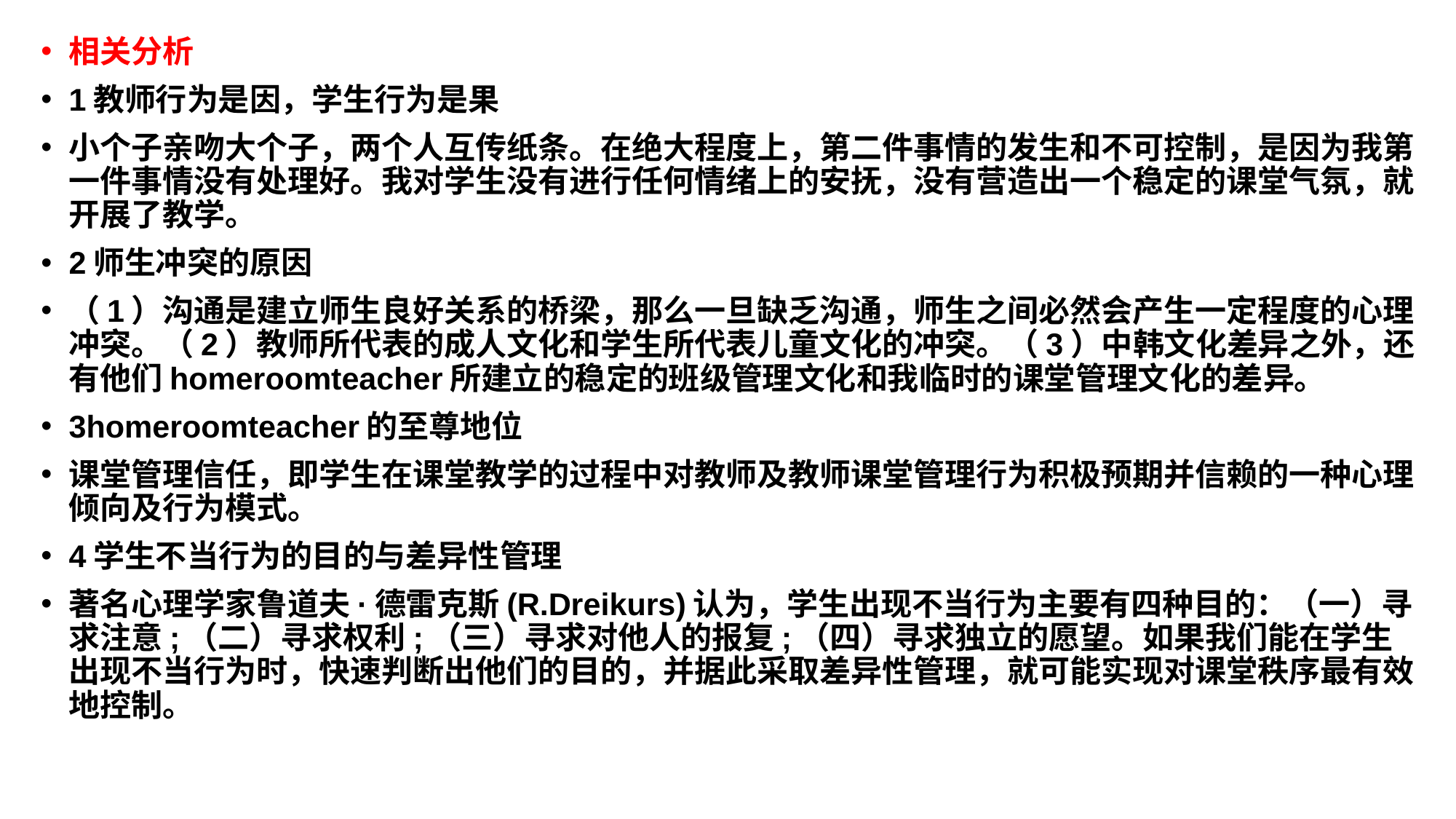

相关分析
1教师行为是因，学生行为是果
小个子亲吻大个子，两个人互传纸条。在绝大程度上，第二件事情的发生和不可控制，是因为我第一件事情没有处理好。我对学生没有进行任何情绪上的安抚，没有营造出一个稳定的课堂气氛，就开展了教学。
2师生冲突的原因
（1）沟通是建立师生良好关系的桥梁，那么一旦缺乏沟通，师生之间必然会产生一定程度的心理冲突。（2）教师所代表的成人文化和学生所代表儿童文化的冲突。（3）中韩文化差异之外，还有他们homeroomteacher所建立的稳定的班级管理文化和我临时的课堂管理文化的差异。
3homeroomteacher的至尊地位
课堂管理信任，即学生在课堂教学的过程中对教师及教师课堂管理行为积极预期并信赖的一种心理倾向及行为模式。
4学生不当行为的目的与差异性管理
著名心理学家鲁道夫·德雷克斯(R.Dreikurs)认为，学生出现不当行为主要有四种目的：（一）寻求注意;（二）寻求权利;（三）寻求对他人的报复;（四）寻求独立的愿望。如果我们能在学生出现不当行为时，快速判断出他们的目的，并据此采取差异性管理，就可能实现对课堂秩序最有效地控制。